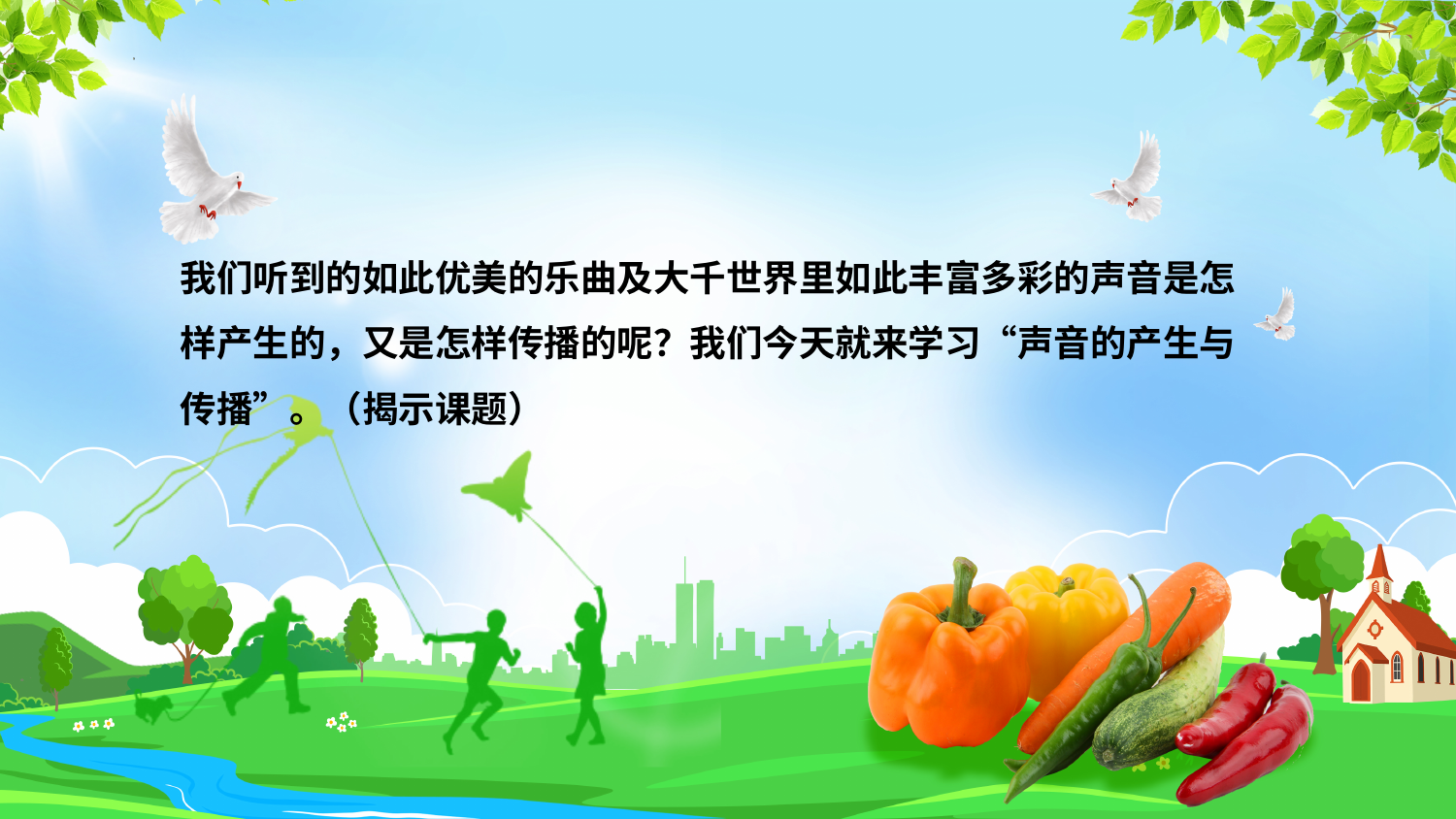

我们听到的如此优美的乐曲及大千世界里如此丰富多彩的声音是怎样产生的，又是怎样传播的呢？我们今天就来学习“声音的产生与传播”。（揭示课题）